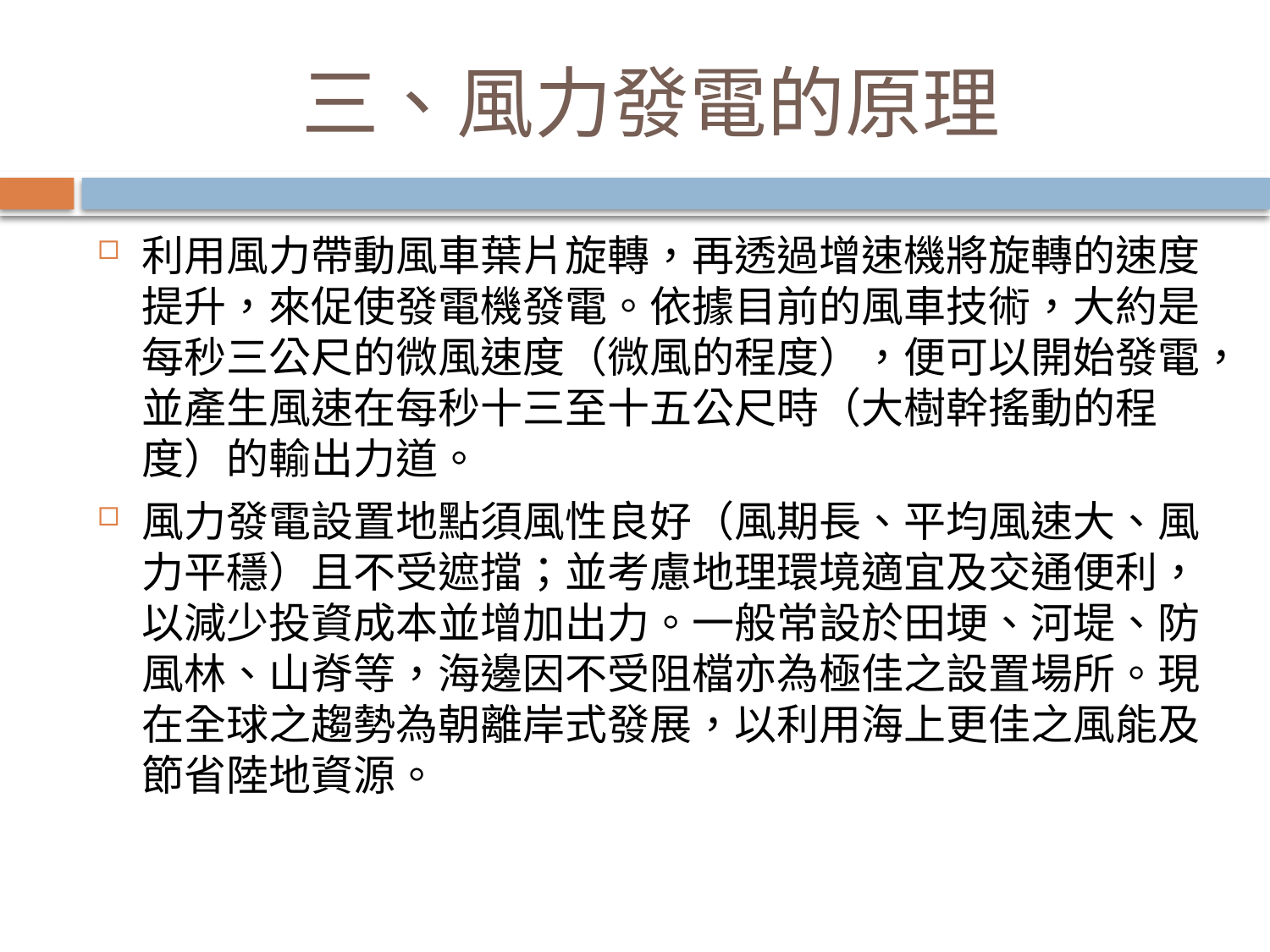

# 三、風力發電的原理
利用風力帶動風車葉片旋轉，再透過增速機將旋轉的速度提升，來促使發電機發電。依據目前的風車技術，大約是每秒三公尺的微風速度（微風的程度），便可以開始發電，並產生風速在每秒十三至十五公尺時（大樹幹搖動的程度）的輸出力道。
風力發電設置地點須風性良好（風期長、平均風速大、風力平穩）且不受遮擋；並考慮地理環境適宜及交通便利，以減少投資成本並增加出力。一般常設於田埂、河堤、防風林、山脊等，海邊因不受阻檔亦為極佳之設置場所。現在全球之趨勢為朝離岸式發展，以利用海上更佳之風能及節省陸地資源。